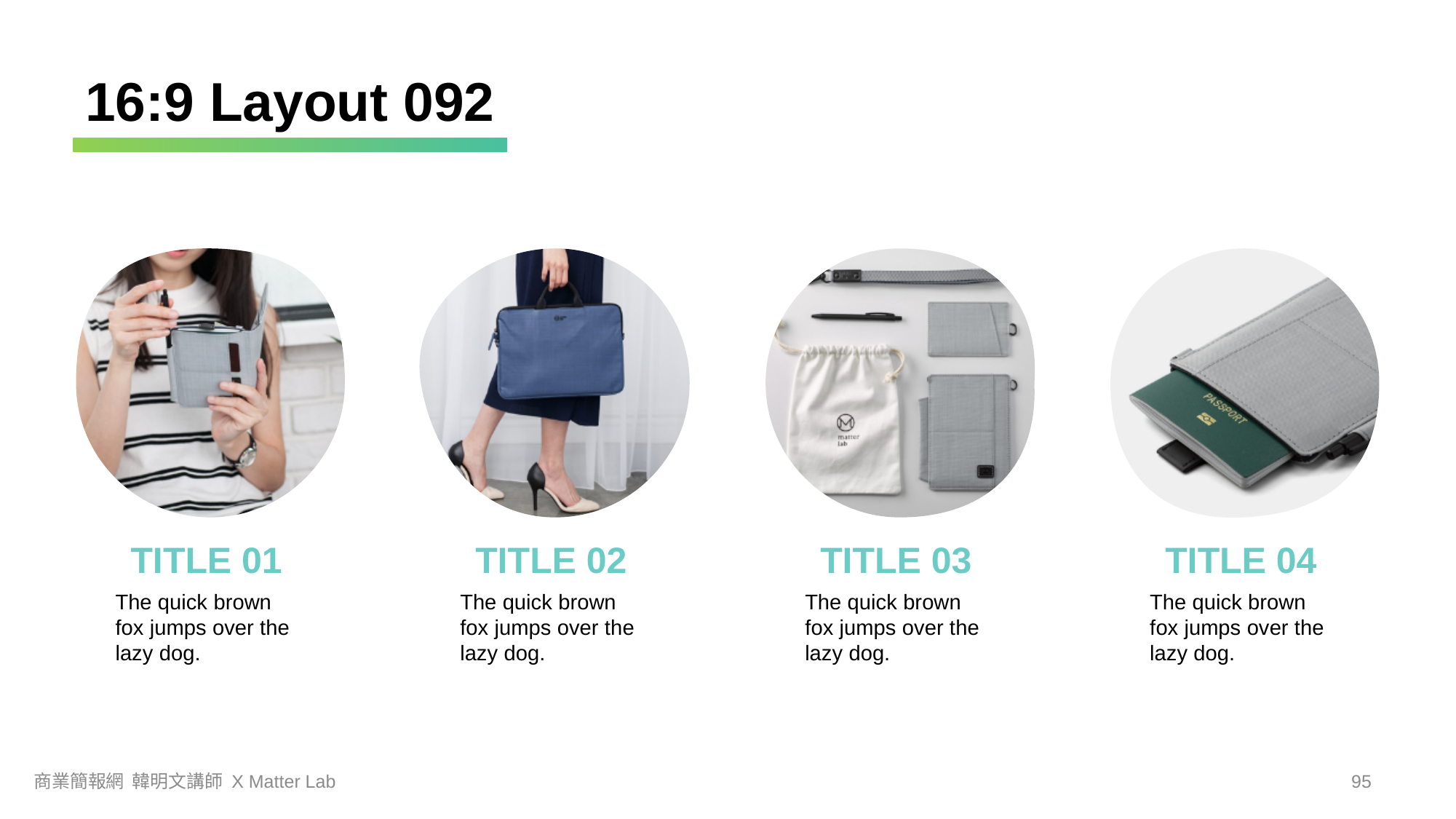

16:9 Layout 092

TITLE 02
TITLE 03
TITLE 04
TITLE 01
The quick brown fox jumps over the lazy dog.
The quick brown fox jumps over the lazy dog.
The quick brown fox jumps over the lazy dog.
The quick brown fox jumps over the lazy dog.
商業簡報網  韓明文講師 X Matter Lab
95